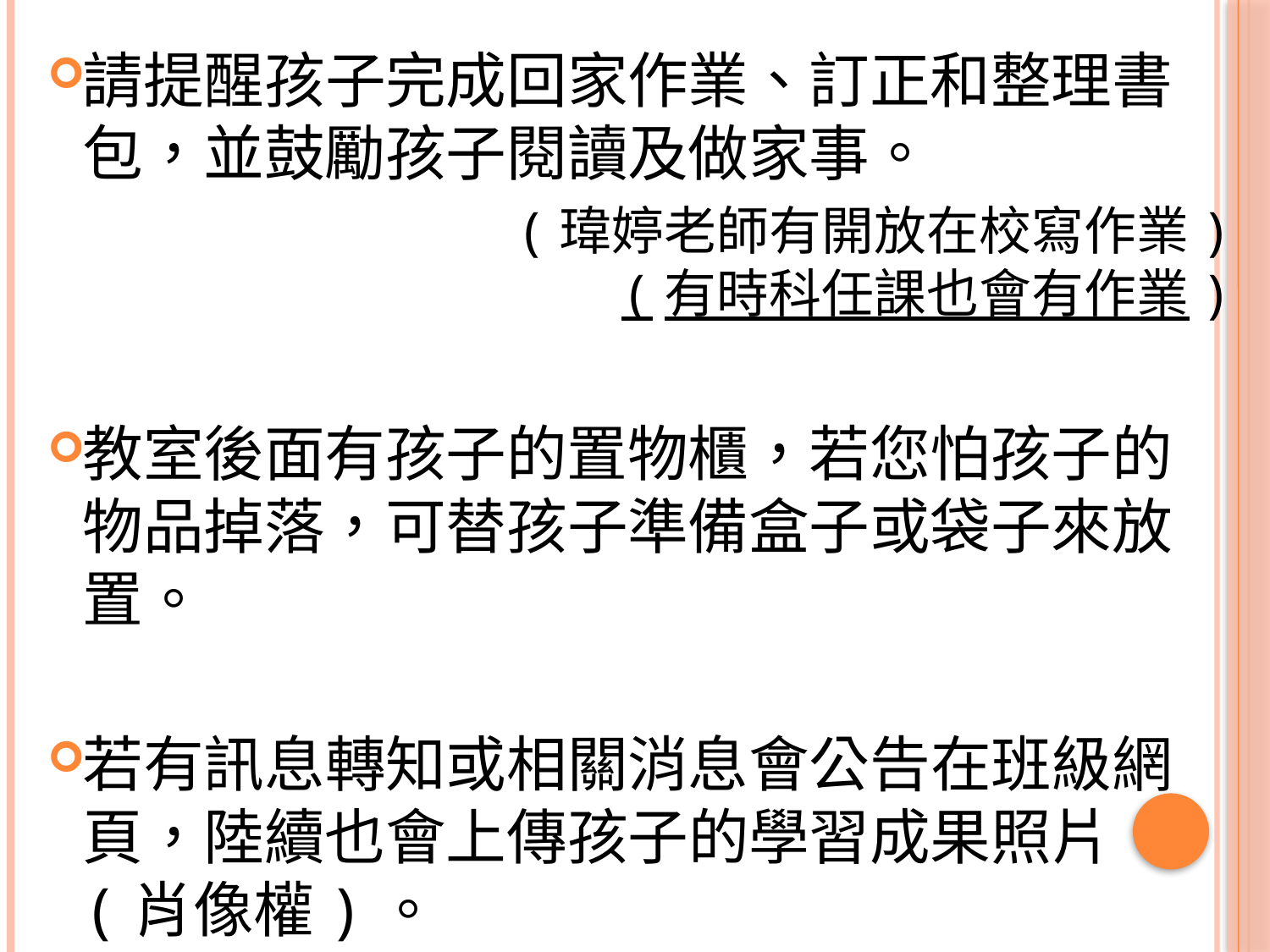

請提醒孩子完成回家作業、訂正和整理書包，並鼓勵孩子閱讀及做家事。
(瑋婷老師有開放在校寫作業)
(有時科任課也會有作業)

教室後面有孩子的置物櫃，若您怕孩子的物品掉落，可替孩子準備盒子或袋子來放置。

若有訊息轉知或相關消息會公告在班級網頁，陸續也會上傳孩子的學習成果照片(肖像權)。